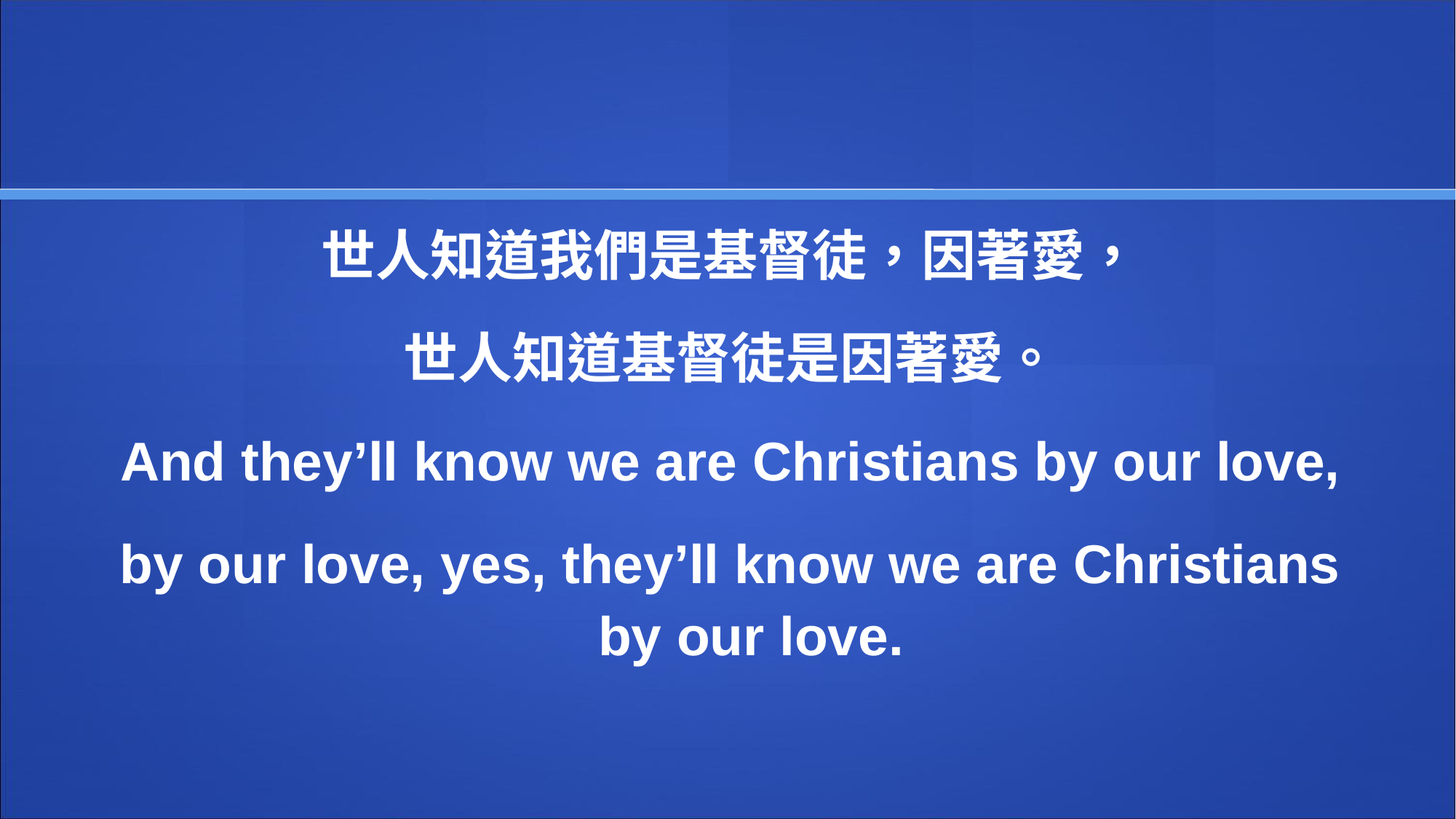

世人知道我們是基督徒，因著愛，
世人知道基督徒是因著愛。
And they’ll know we are Christians by our love,
by our love, yes, they’ll know we are Christians by our love.